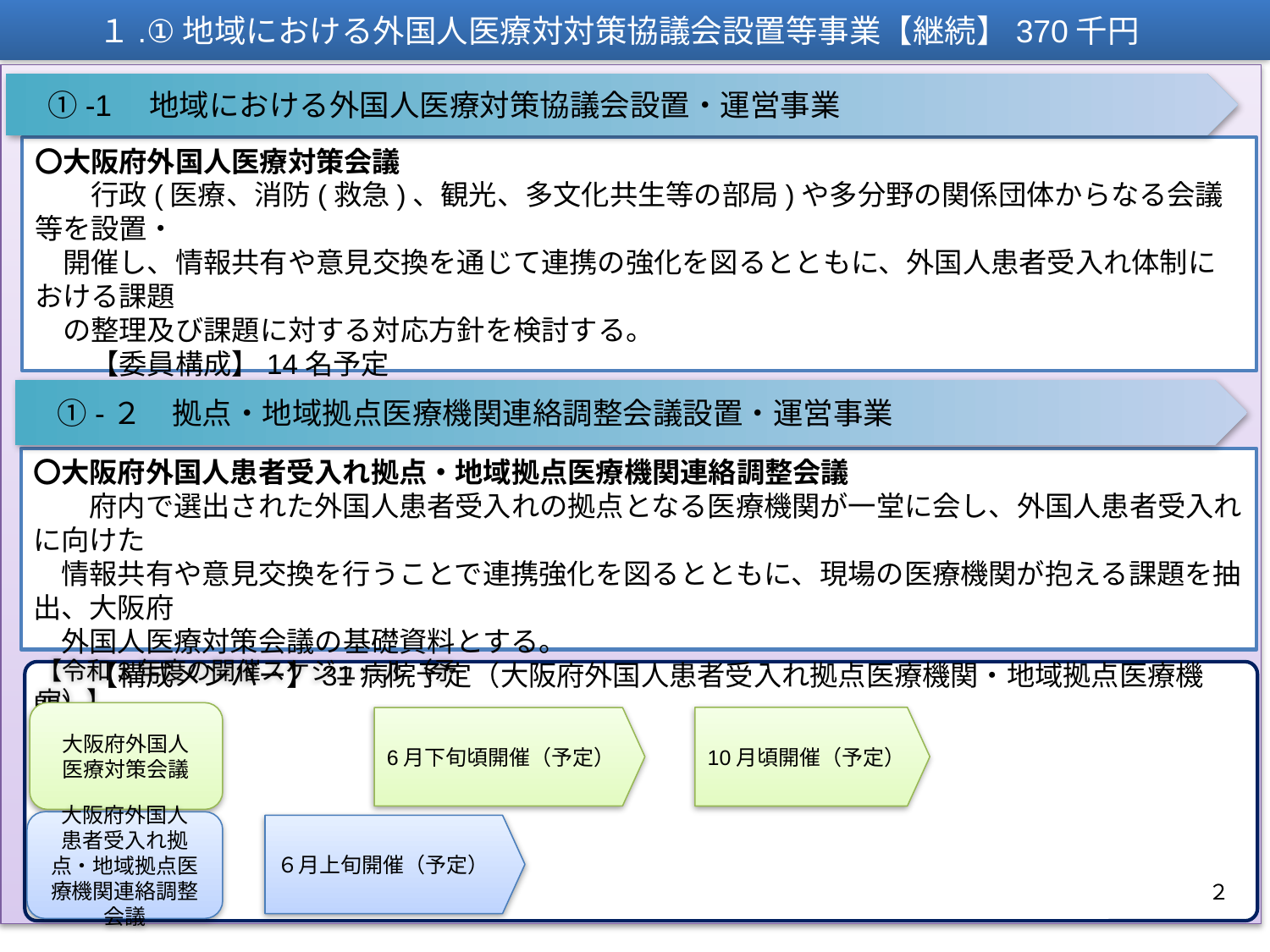

１.①地域における外国人医療対対策協議会設置等事業【継続】370千円

　①-1　地域における外国人医療対策協議会設置・運営事業
〇大阪府外国人医療対策会議
　　行政(医療、消防(救急)、観光、多文化共生等の部局)や多分野の関係団体からなる会議等を設置・
　開催し、情報共有や意見交換を通じて連携の強化を図るとともに、外国人患者受入れ体制における課題
　の整理及び課題に対する対応方針を検討する。
　　【委員構成】14名予定
　　【開催回数】年2回予定

　①-２　拠点・地域拠点医療機関連絡調整会議設置・運営事業
〇大阪府外国人患者受入れ拠点・地域拠点医療機関連絡調整会議
　　府内で選出された外国人患者受入れの拠点となる医療機関が一堂に会し、外国人患者受入れに向けた
　情報共有や意見交換を行うことで連携強化を図るとともに、現場の医療機関が抱える課題を抽出、大阪府
　外国人医療対策会議の基礎資料とする。
　　【構成メンバー】31病院予定（大阪府外国人患者受入れ拠点医療機関・地域拠点医療機関）

【令和3年度の開催スケジュール（予定）】
大阪府外国人
医療対策会議
10月頃開催（予定）
6月下旬頃開催（予定）
大阪府外国人
患者受入れ拠点・地域拠点医療機関連絡調整会議
６月上旬開催（予定）
２
2